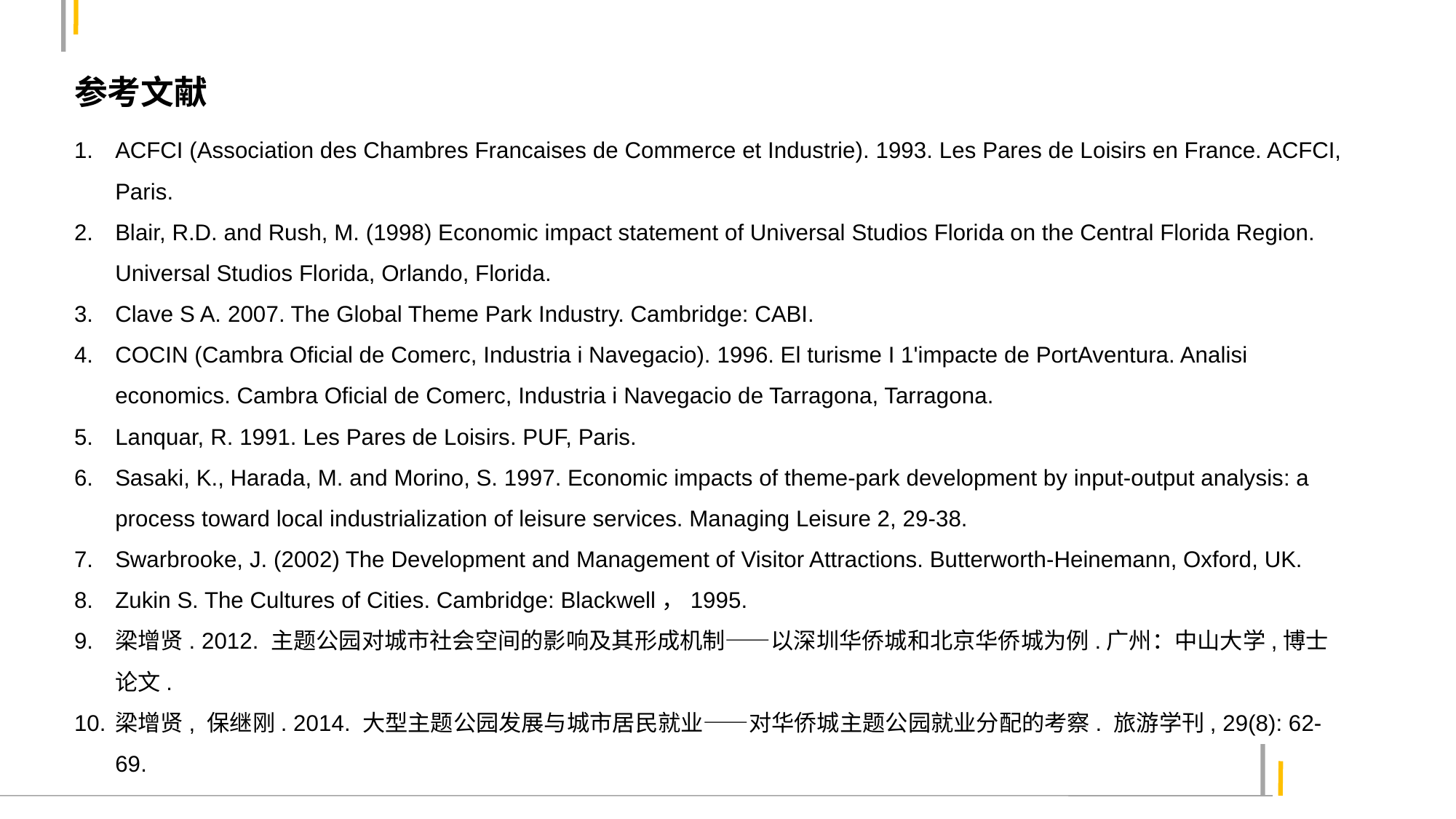

参考文献
ACFCI (Association des Chambres Francaises de Commerce et Industrie). 1993. Les Pares de Loisirs en France. ACFCI, Paris.
Blair, R.D. and Rush, M. (1998) Economic impact statement of Universal Studios Florida on the Central Florida Region. Universal Studios Florida, Orlando, Florida.
Clave S A. 2007. The Global Theme Park Industry. Cambridge: CABI.
COCIN (Cambra Oficial de Comerc, Industria i Navegacio). 1996. El turisme I 1'impacte de PortAventura. Analisi economics. Cambra Oficial de Comerc, Industria i Navegacio de Tarragona, Tarragona.
Lanquar, R. 1991. Les Pares de Loisirs. PUF, Paris.
Sasaki, K., Harada, M. and Morino, S. 1997. Economic impacts of theme-park development by input-output analysis: a process toward local industrialization of leisure services. Managing Leisure 2, 29-38.
Swarbrooke, J. (2002) The Development and Management of Visitor Attractions. Butterworth-Heinemann, Oxford, UK.
Zukin S. The Cultures of Cities. Cambridge: Blackwell，1995.
梁增贤. 2012. 主题公园对城市社会空间的影响及其形成机制——以深圳华侨城和北京华侨城为例.广州：中山大学,博士论文.
梁增贤, 保继刚. 2014. 大型主题公园发展与城市居民就业——对华侨城主题公园就业分配的考察. 旅游学刊, 29(8): 62-69.